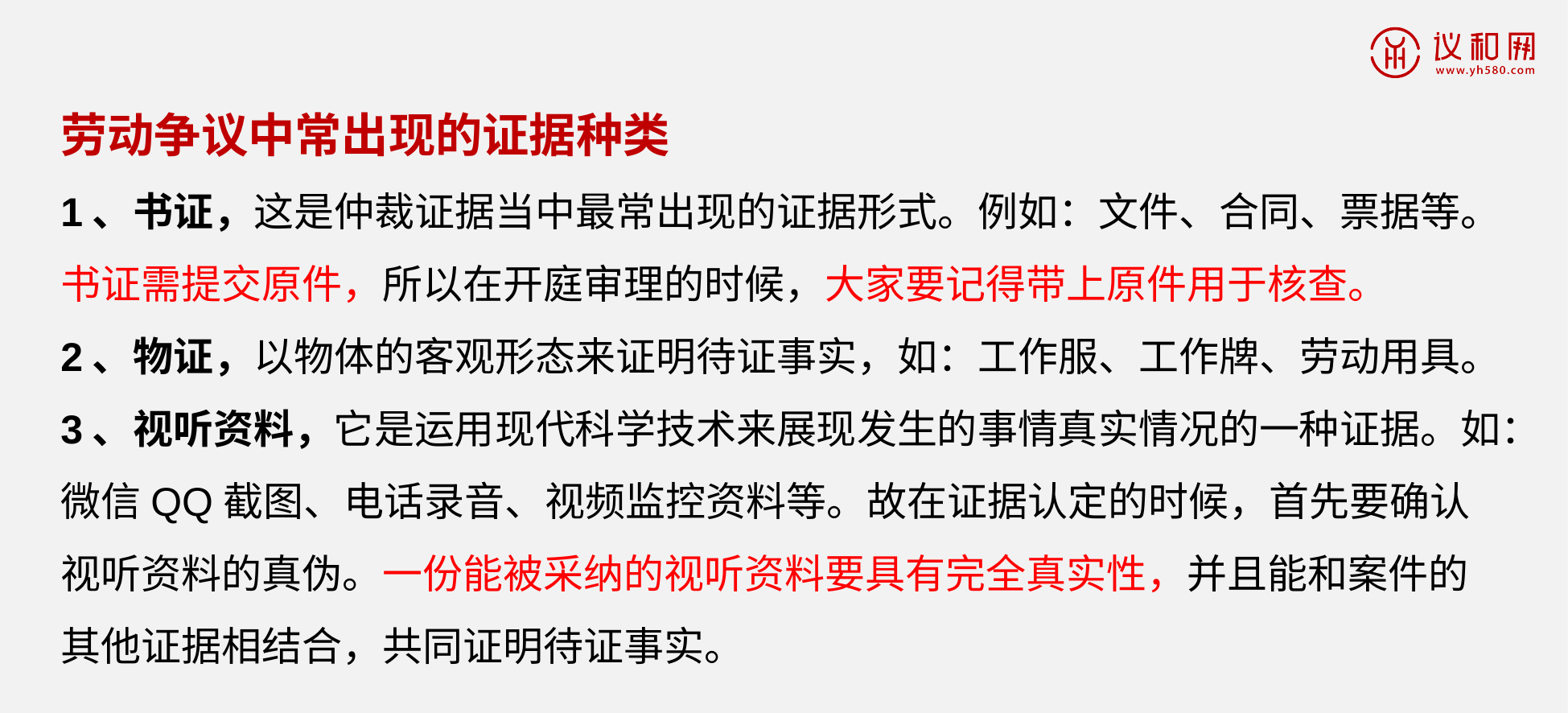

劳动争议中常出现的证据种类
1、书证，这是仲裁证据当中最常出现的证据形式。例如：文件、合同、票据等。书证需提交原件，所以在开庭审理的时候，大家要记得带上原件用于核查。
2、物证，以物体的客观形态来证明待证事实，如：工作服、工作牌、劳动用具。
3、视听资料，它是运用现代科学技术来展现发生的事情真实情况的一种证据。如：微信QQ截图、电话录音、视频监控资料等。故在证据认定的时候，首先要确认视听资料的真伪。一份能被采纳的视听资料要具有完全真实性，并且能和案件的其他证据相结合，共同证明待证事实。